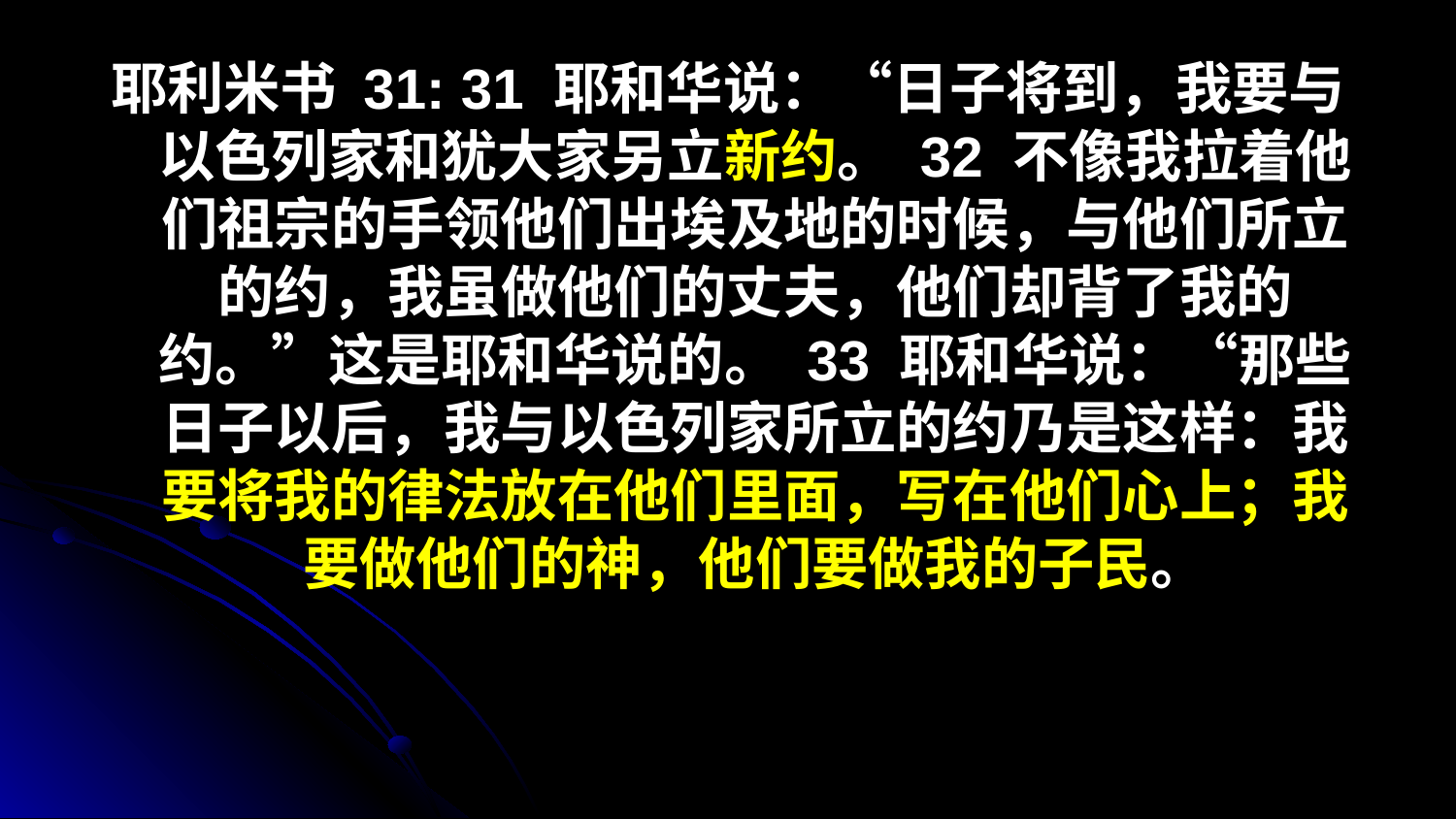

耶利米书 31: 31 耶和华说：“日子将到，我要与以色列家和犹大家另立新约。 32 不像我拉着他们祖宗的手领他们出埃及地的时候，与他们所立的约，我虽做他们的丈夫，他们却背了我的约。”这是耶和华说的。 33 耶和华说：“那些日子以后，我与以色列家所立的约乃是这样：我要将我的律法放在他们里面，写在他们心上；我要做他们的神，他们要做我的子民。